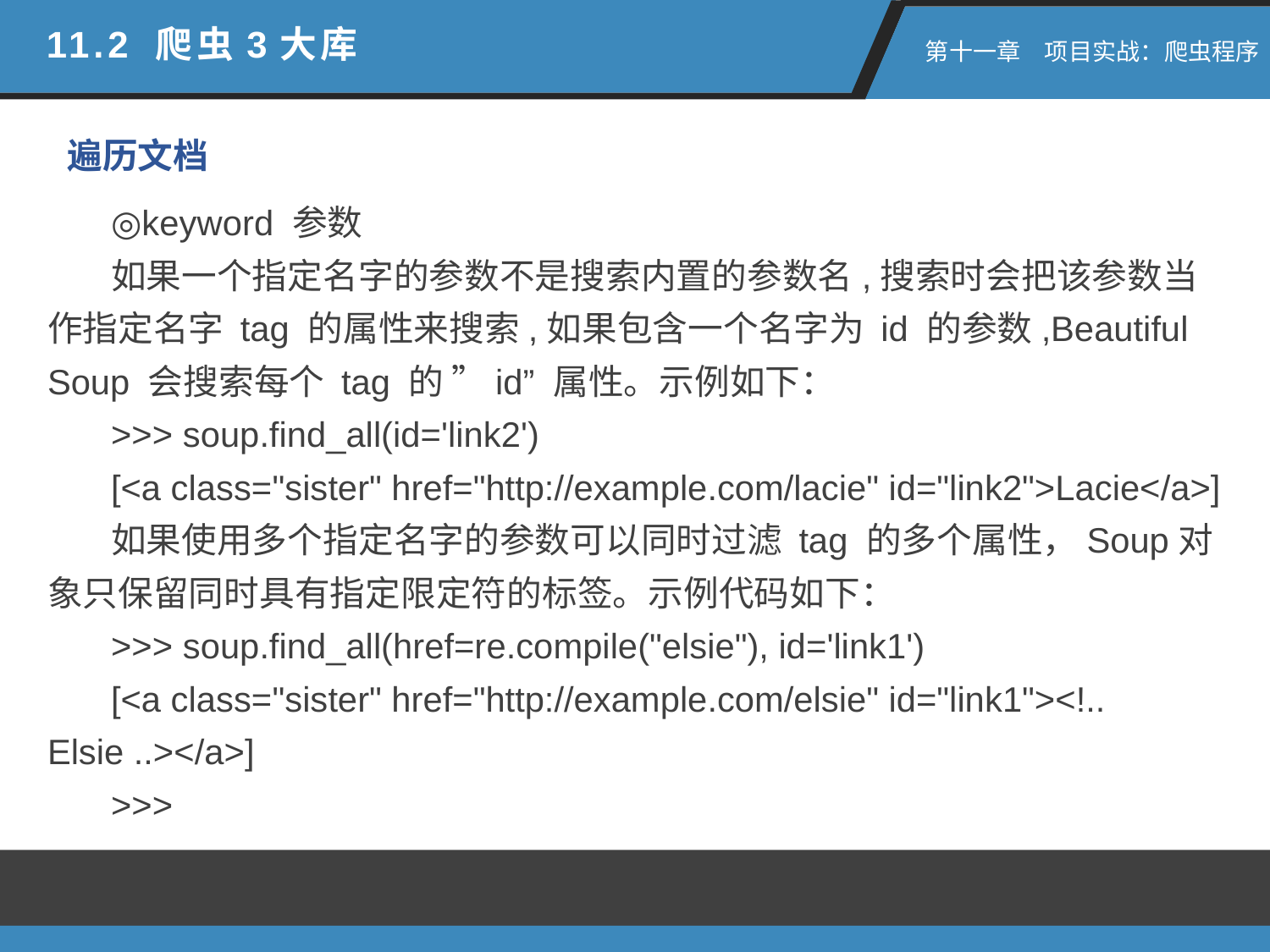

11.2 爬虫3大库
  第十一章　项目实战：爬虫程序
遍历文档
◎keyword 参数
如果一个指定名字的参数不是搜索内置的参数名,搜索时会把该参数当作指定名字 tag 的属性来搜索,如果包含一个名字为 id 的参数,Beautiful Soup 会搜索每个 tag 的 ”id” 属性。示例如下：
>>> soup.find_all(id='link2')
[<a class="sister" href="http://example.com/lacie" id="link2">Lacie</a>]
如果使用多个指定名字的参数可以同时过滤 tag 的多个属性，Soup对象只保留同时具有指定限定符的标签。示例代码如下：
>>> soup.find_all(href=re.compile("elsie"), id='link1')
[<a class="sister" href="http://example.com/elsie" id="link1"><!.. Elsie ..></a>]
>>>